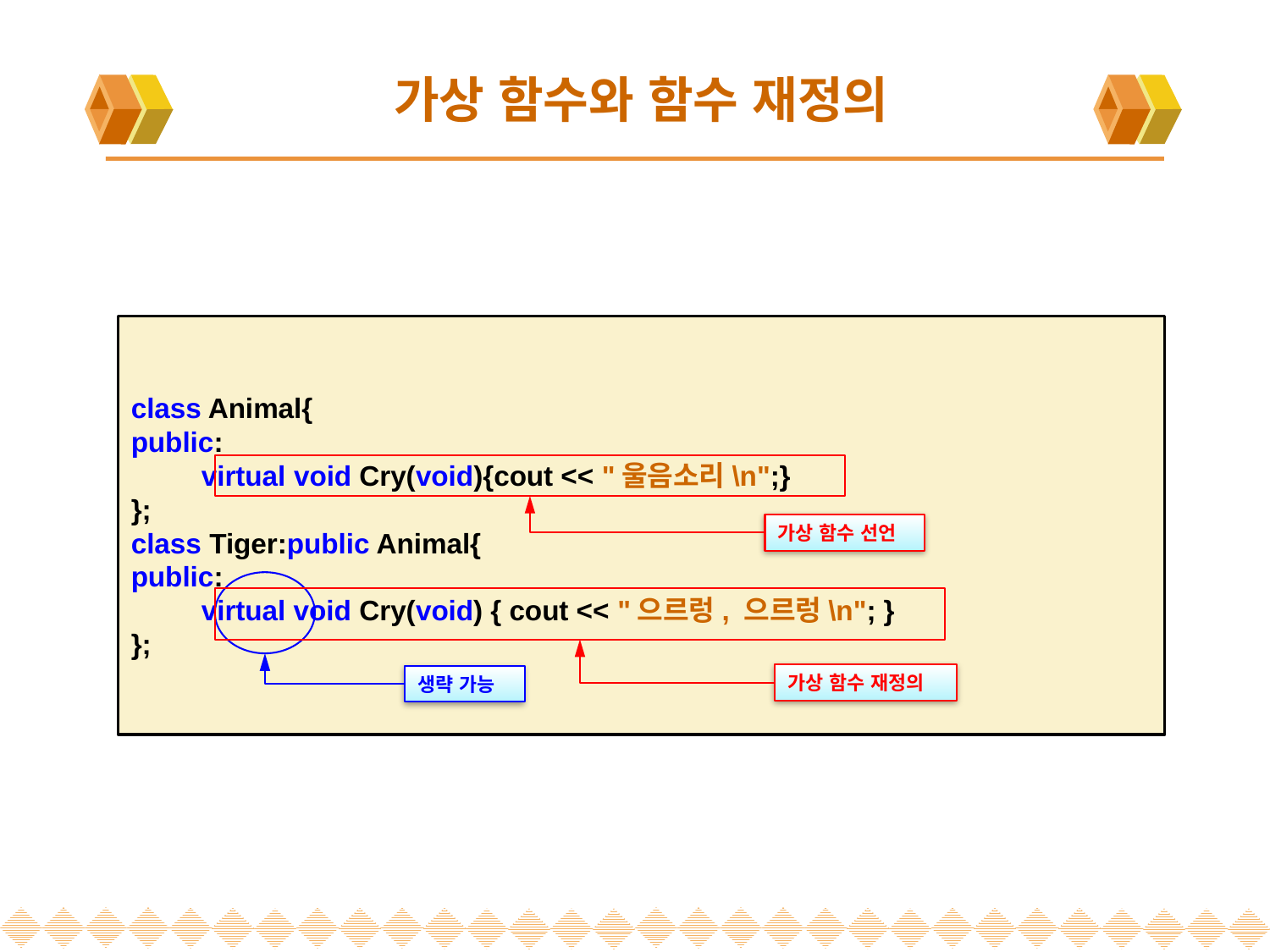

# 가상 함수와 함수 재정의
class Animal{
public:
         virtual void Cry(void){cout << "울음소리\n";}
};
class Tiger:public Animal{
public:
         virtual void Cry(void) { cout << "으르렁, 으르렁\n"; }
};

가상 함수 선언

가상 함수 재정의
생략 가능